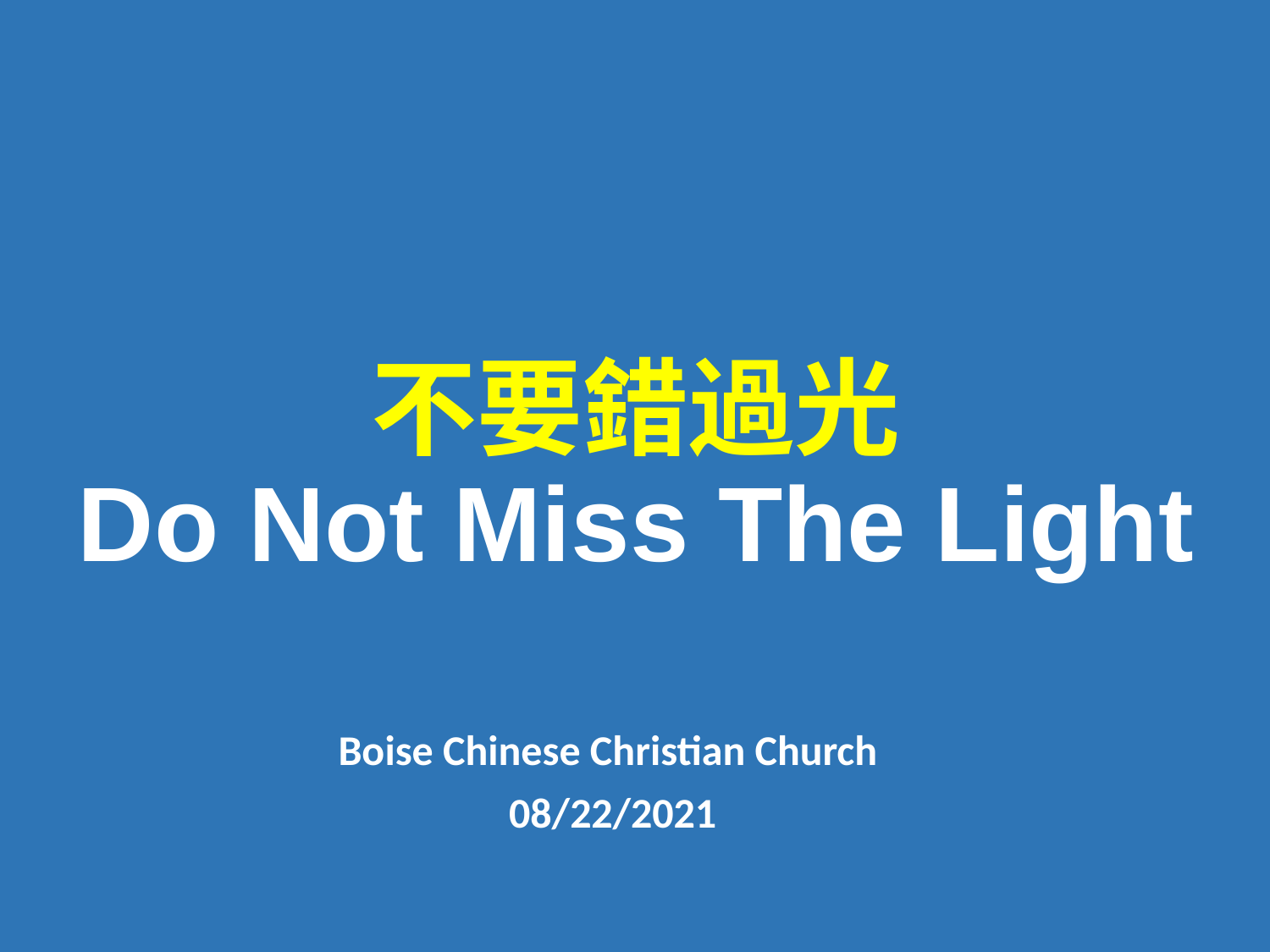

# 不要錯過光 Do Not Miss The Light
Boise Chinese Christian Church
08/22/2021